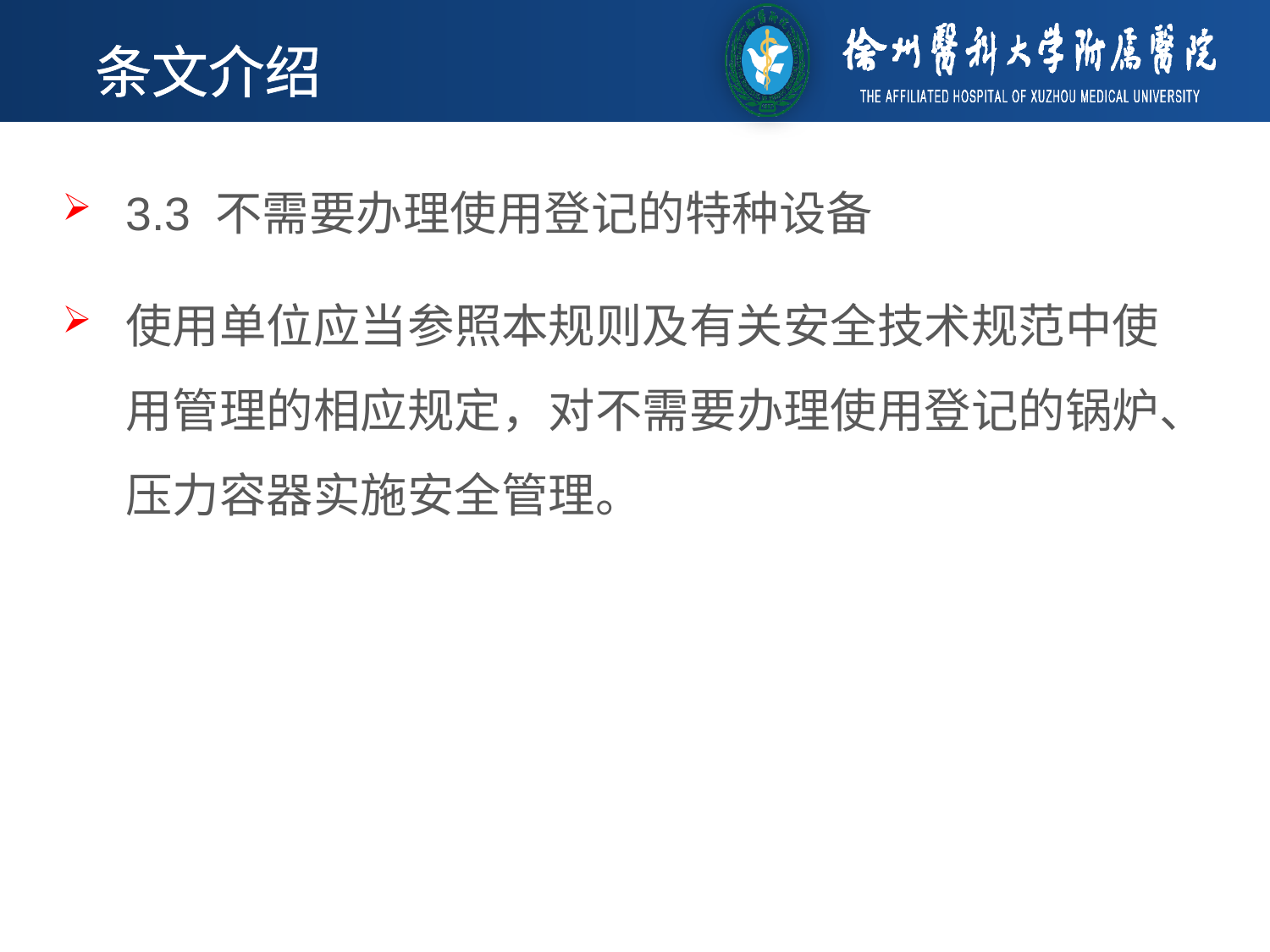

条文介绍

3.3 不需要办理使用登记的特种设备
使用单位应当参照本规则及有关安全技术规范中使用管理的相应规定，对不需要办理使用登记的锅炉、压力容器实施安全管理。